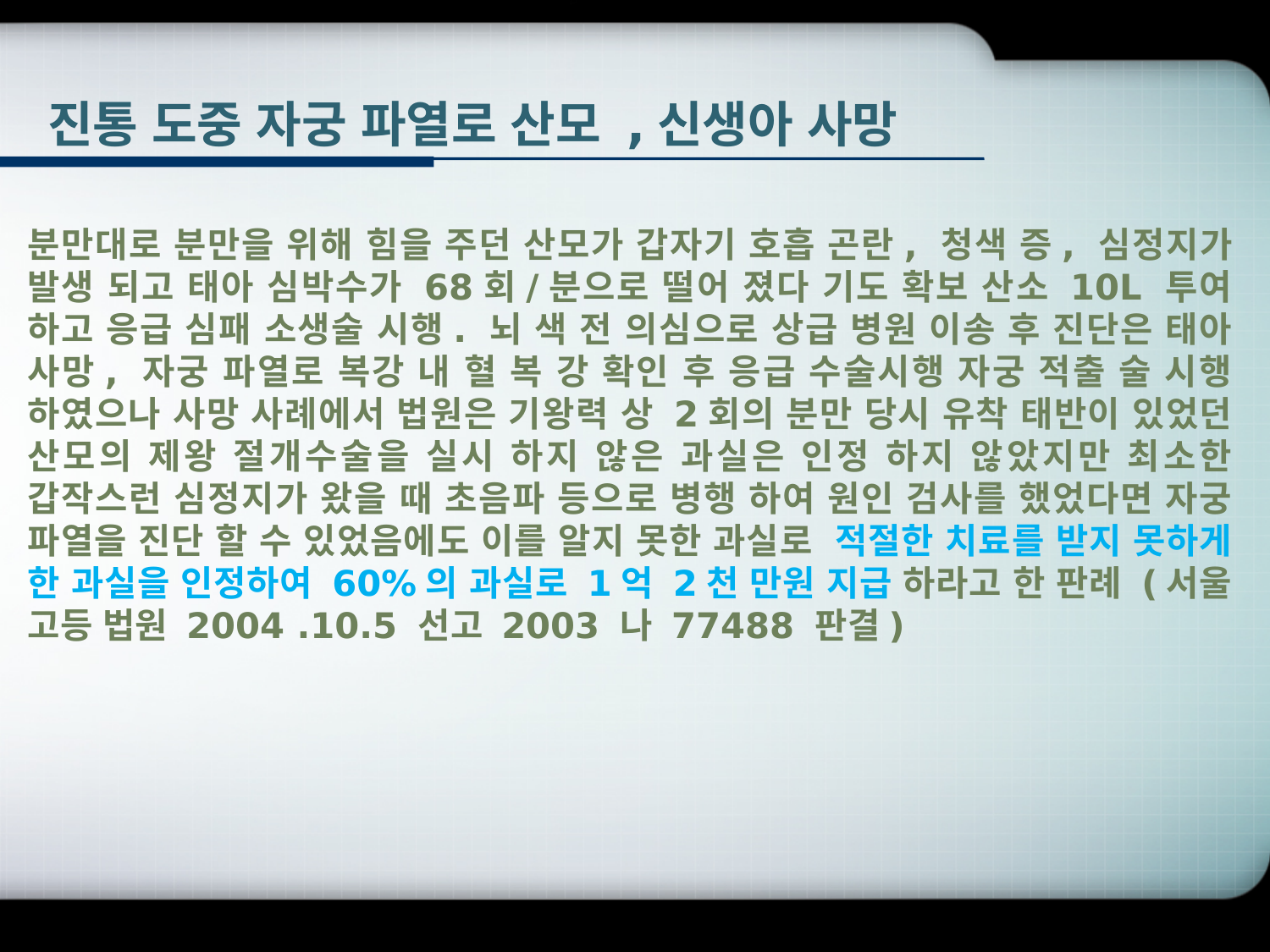

# 진통 도중 자궁 파열로 산모 ,신생아 사망
분만대로 분만을 위해 힘을 주던 산모가 갑자기 호흡 곤란, 청색 증, 심정지가 발생 되고 태아 심박수가 68회/분으로 떨어 졌다 기도 확보 산소 10L 투여 하고 응급 심패 소생술 시행. 뇌 색 전 의심으로 상급 병원 이송 후 진단은 태아 사망, 자궁 파열로 복강 내 혈 복 강 확인 후 응급 수술시행 자궁 적출 술 시행 하였으나 사망 사례에서 법원은 기왕력 상 2회의 분만 당시 유착 태반이 있었던 산모의 제왕 절개수술을 실시 하지 않은 과실은 인정 하지 않았지만 최소한 갑작스런 심정지가 왔을 때 초음파 등으로 병행 하여 원인 검사를 했었다면 자궁 파열을 진단 할 수 있었음에도 이를 알지 못한 과실로  적절한 치료를 받지 못하게 한 과실을 인정하여 60%의 과실로 1억 2천 만원 지급 하라고 한 판례 (서울 고등 법원 2004 .10.5 선고 2003 나 77488 판결)